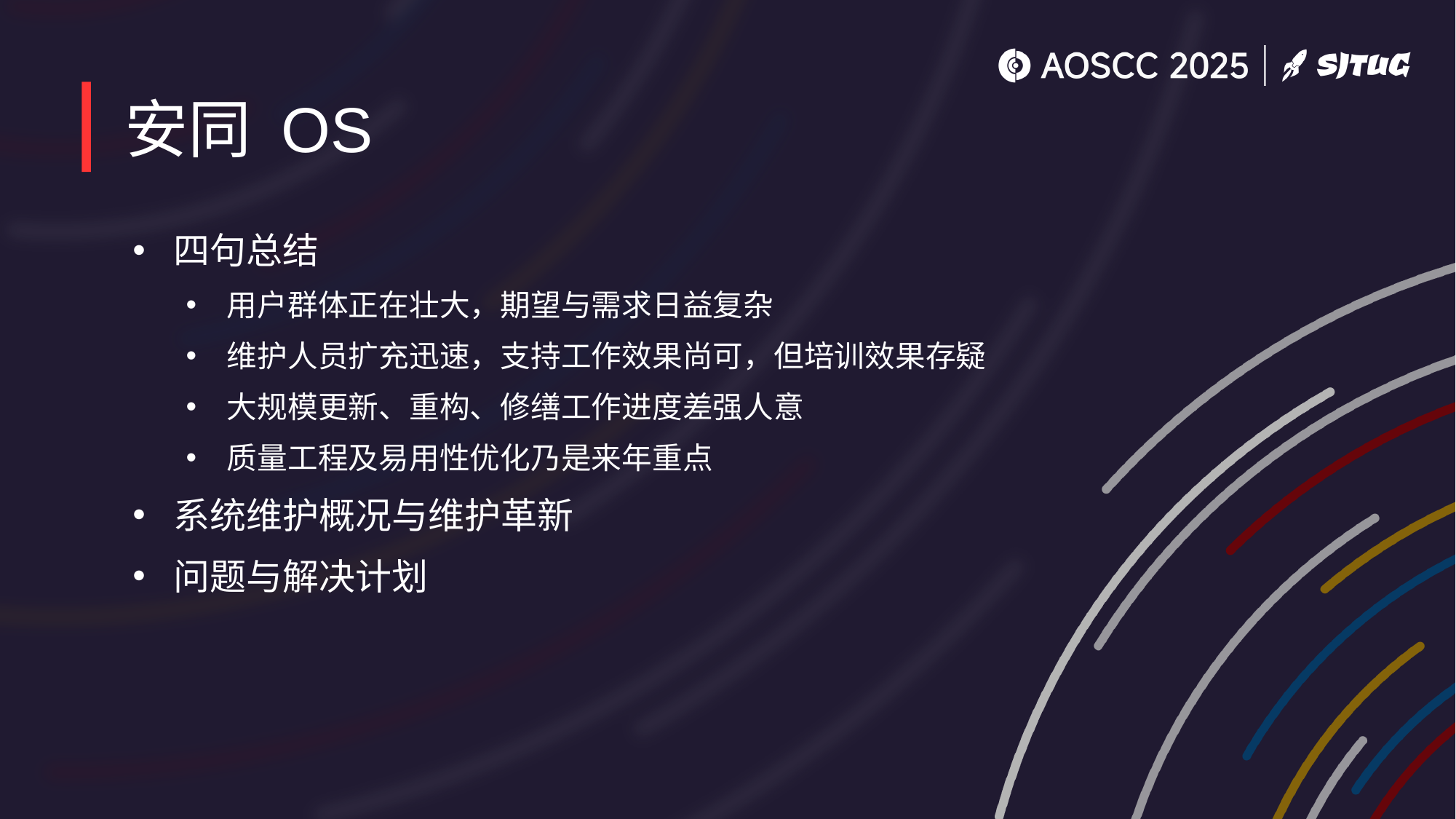

# 安同 OS
四句总结
用户群体正在壮大，期望与需求日益复杂
维护人员扩充迅速，支持工作效果尚可，但培训效果存疑
大规模更新、重构、修缮工作进度差强人意
质量工程及易用性优化乃是来年重点
系统维护概况与维护革新
问题与解决计划